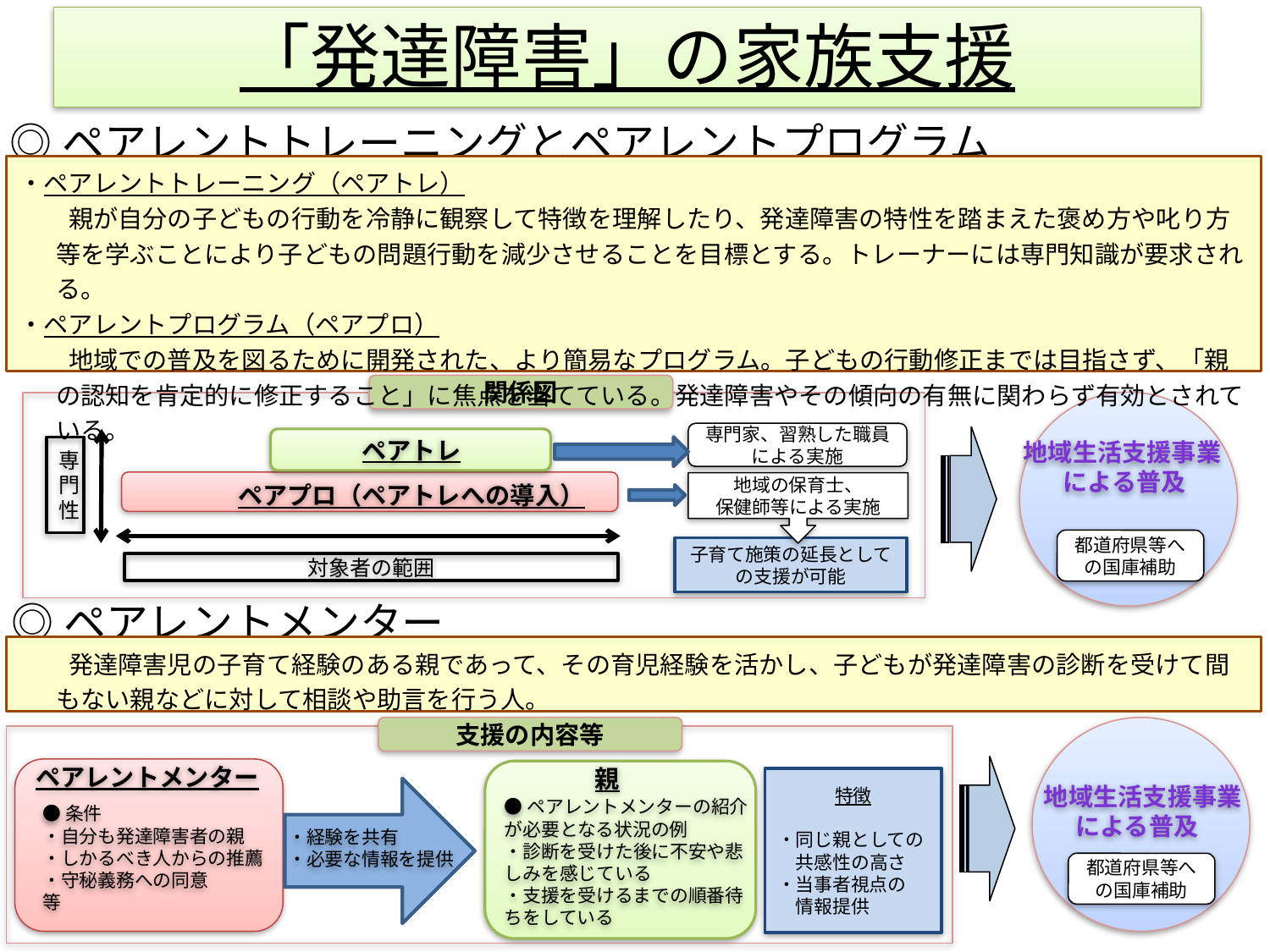

「発達障害」の家族支援
◎ペアレントトレーニングとペアレントプログラム
・ペアレントトレーニング（ペアトレ）
　　親が自分の子どもの行動を冷静に観察して特徴を理解したり、発達障害の特性を踏まえた褒め方や叱り方等を学ぶことにより子どもの問題行動を減少させることを目標とする。トレーナーには専門知識が要求される。
・ペアレントプログラム（ペアプロ）
　　地域での普及を図るために開発された、より簡易なプログラム。子どもの行動修正までは目指さず、「親の認知を肯定的に修正すること」に焦点を当てている。発達障害やその傾向の有無に関わらず有効とされている。
関係図

専門家、習熟した職員による実施
     地域生活支援事業
　　　による普及

ペアトレ
専門性

ペアプロ（ペアトレへの導入）
対象者の範囲

地域の保育士、
保健師等による実施

都道府県等への国庫補助
子育て施策の延長として
の支援が可能
◎ペアレントメンター
　　発達障害児の子育て経験のある親であって、その育児経験を活かし、子どもが発達障害の診断を受けて間もない親などに対して相談や助言を行う人。
支援の内容等

ペアレントメンター
親
特徴

・同じ親としての
　共感性の高さ
・当事者視点の
　情報提供
 地域生活支援事業
による普及

●条件
・自分も発達障害者の親
・しかるべき人からの推薦
・守秘義務への同意
等
●ペアレントメンターの紹介が必要となる状況の例
・診断を受けた後に不安や悲しみを感じている
・支援を受けるまでの順番待ちをしている
・経験を共有
・必要な情報を提供
都道府県等への国庫補助